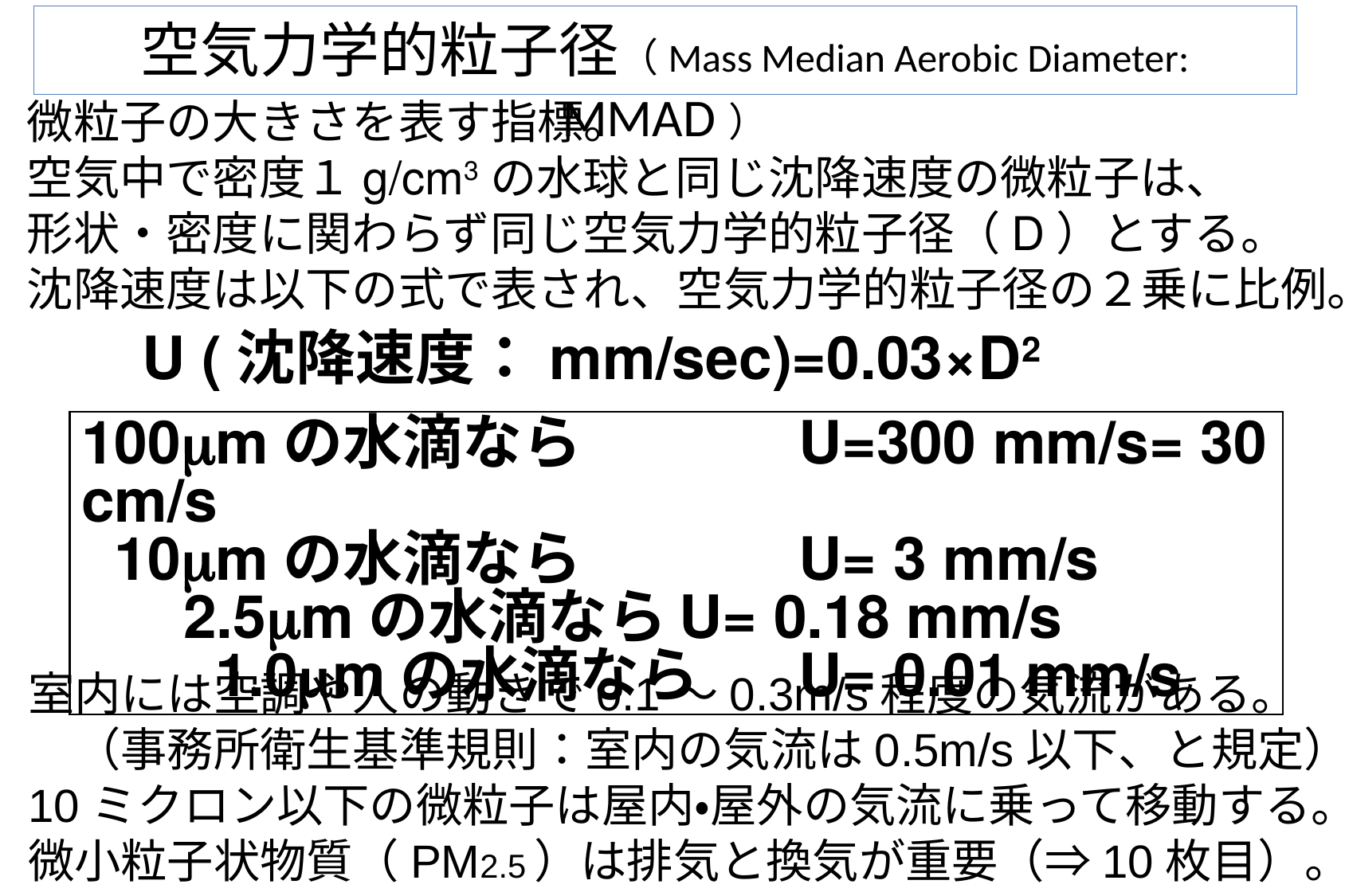

空気力学的粒子径（Mass Median Aerobic Diameter: MMAD）
微粒子の大きさを表す指標。
空気中で密度１g/cm3の水球と同じ沈降速度の微粒子は、
形状・密度に関わらず同じ空気力学的粒子径（D）とする。
沈降速度は以下の式で表され、空気力学的粒子径の２乗に比例。

U (沈降速度：mm/sec)=0.03×D2
100μmの水滴なら		U=300 mm/s= 30 cm/s
  10μmの水滴なら		U= 3 mm/s
 　2.5μmの水滴なら	U= 0.18 mm/s
　　1.0μmの水滴なら	U= 0.01 mm/s
室内には空調や人の動きで0.1〜0.3m/s程度の気流がある。
　（事務所衛生基準規則：室内の気流は0.5m/s以下、と規定）
10ミクロン以下の微粒子は屋内・屋外の気流に乗って移動する。
微小粒子状物質（PM2.5）は排気と換気が重要（⇒10枚目）。